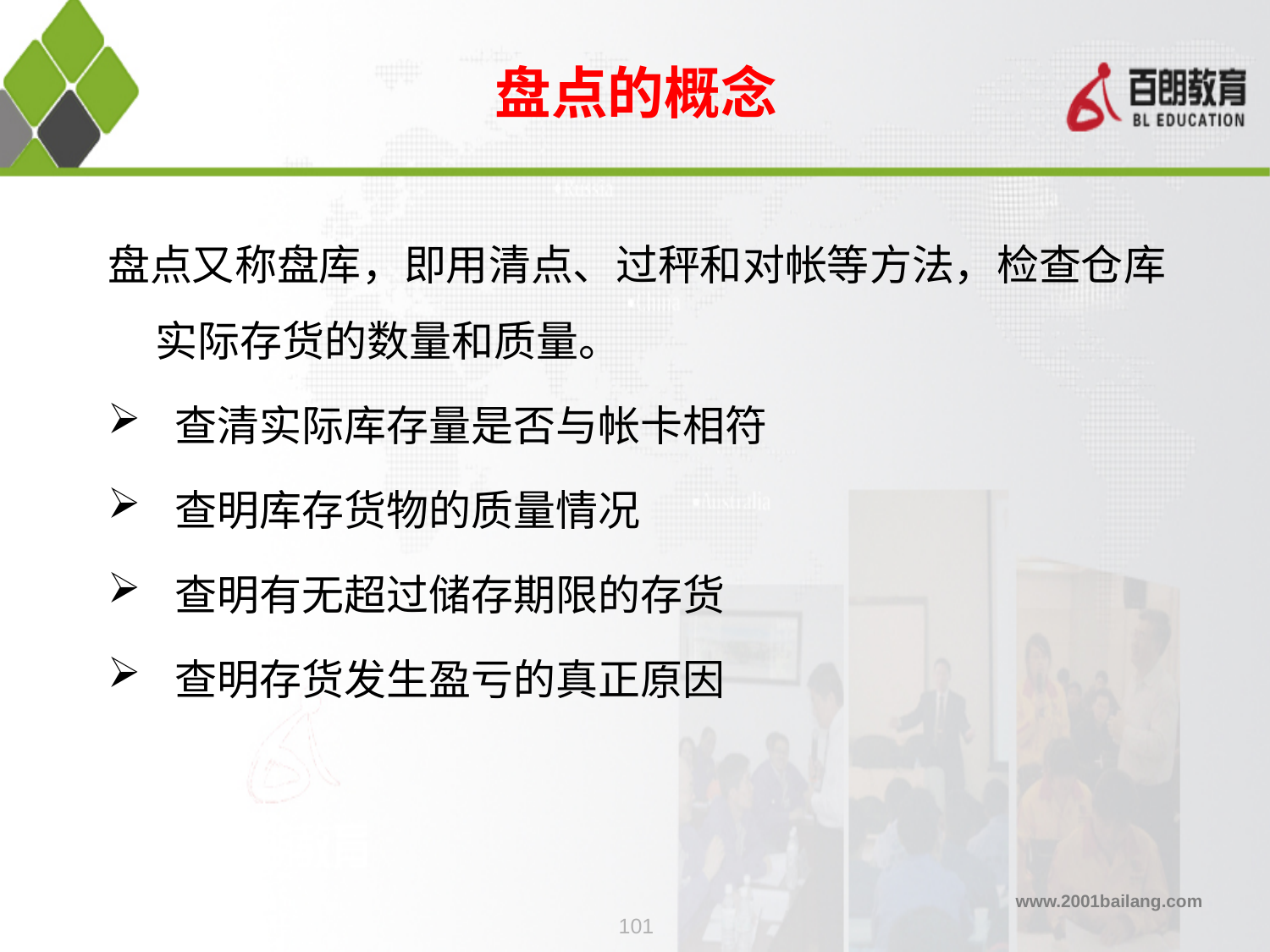

盘点的概念
盘点又称盘库，即用清点、过秤和对帐等方法，检查仓库实际存货的数量和质量。
 查清实际库存量是否与帐卡相符
 查明库存货物的质量情况
 查明有无超过储存期限的存货
 查明存货发生盈亏的真正原因
101